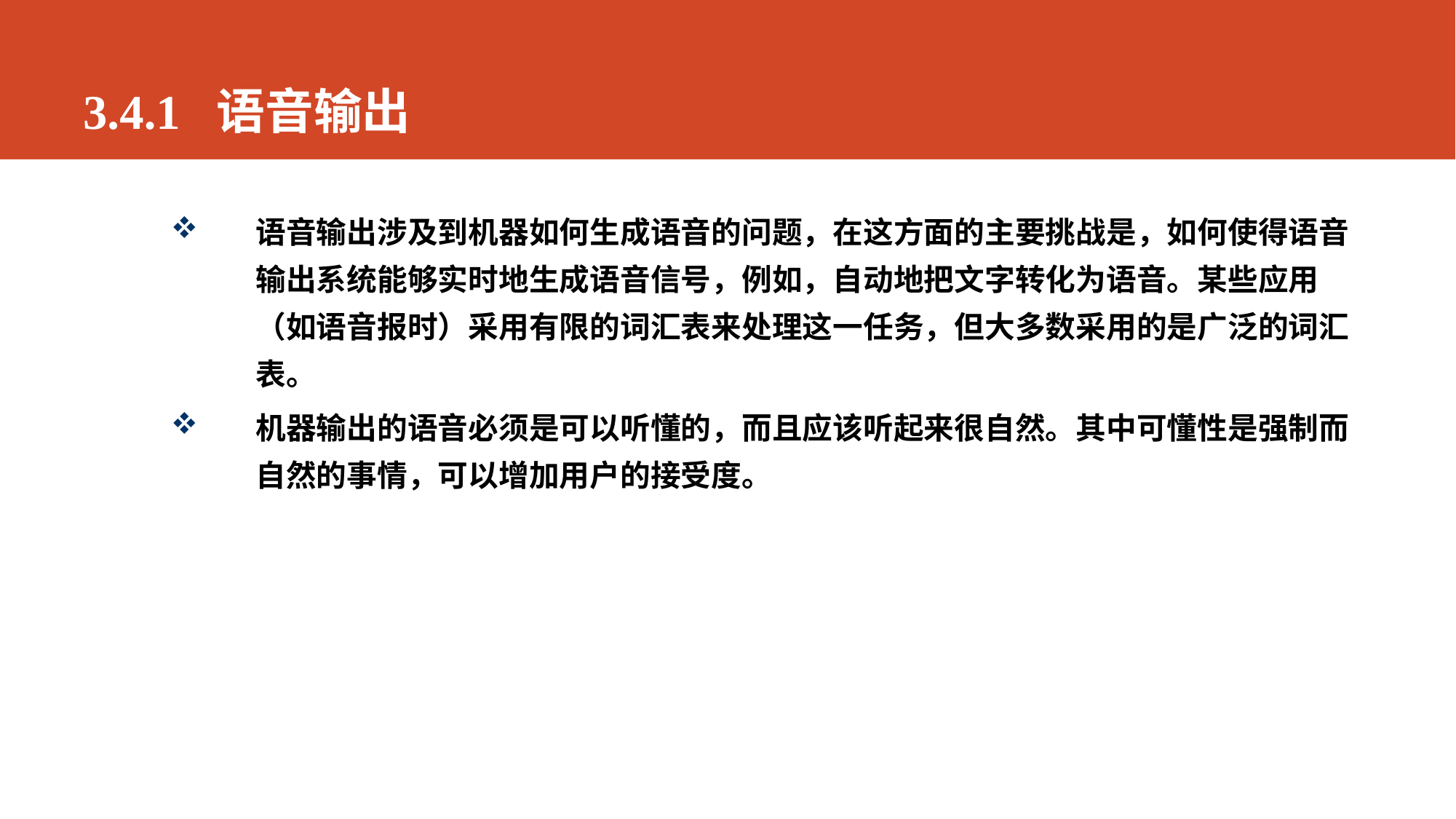

# 3.4.1  语音输出
语音输出涉及到机器如何生成语音的问题，在这方面的主要挑战是，如何使得语音输出系统能够实时地生成语音信号，例如，自动地把文字转化为语音。某些应用（如语音报时）采用有限的词汇表来处理这一任务，但大多数采用的是广泛的词汇表。
机器输出的语音必须是可以听懂的，而且应该听起来很自然。其中可懂性是强制而自然的事情，可以增加用户的接受度。